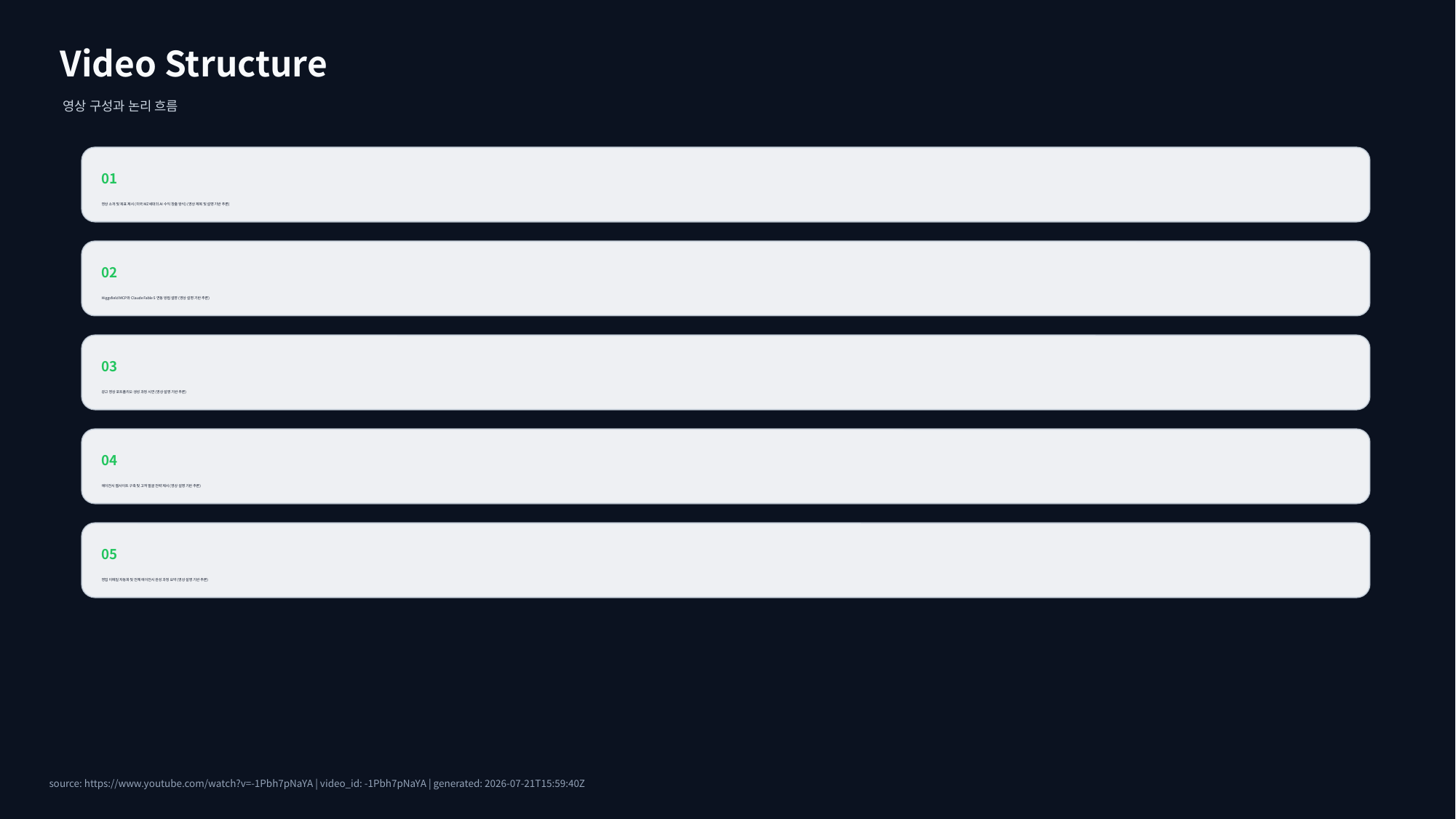

Video Structure
영상 구성과 논리 흐름

01
영상 소개 및 목표 제시 (미국 MZ세대의 AI 수익 창출 방식) (영상 제목 및 설명 기반 추론)

02
Higgsfield MCP와 Claude Fable 5 연동 방법 설명 (영상 설명 기반 추론)

03
광고 영상 포트폴리오 생성 과정 시연 (영상 설명 기반 추론)

04
에이전시 웹사이트 구축 및 고객 발굴 전략 제시 (영상 설명 기반 추론)

05
영업 이메일 자동화 및 전체 에이전시 완성 과정 요약 (영상 설명 기반 추론)
source: https://www.youtube.com/watch?v=-1Pbh7pNaYA | video_id: -1Pbh7pNaYA | generated: 2026-07-21T15:59:40Z